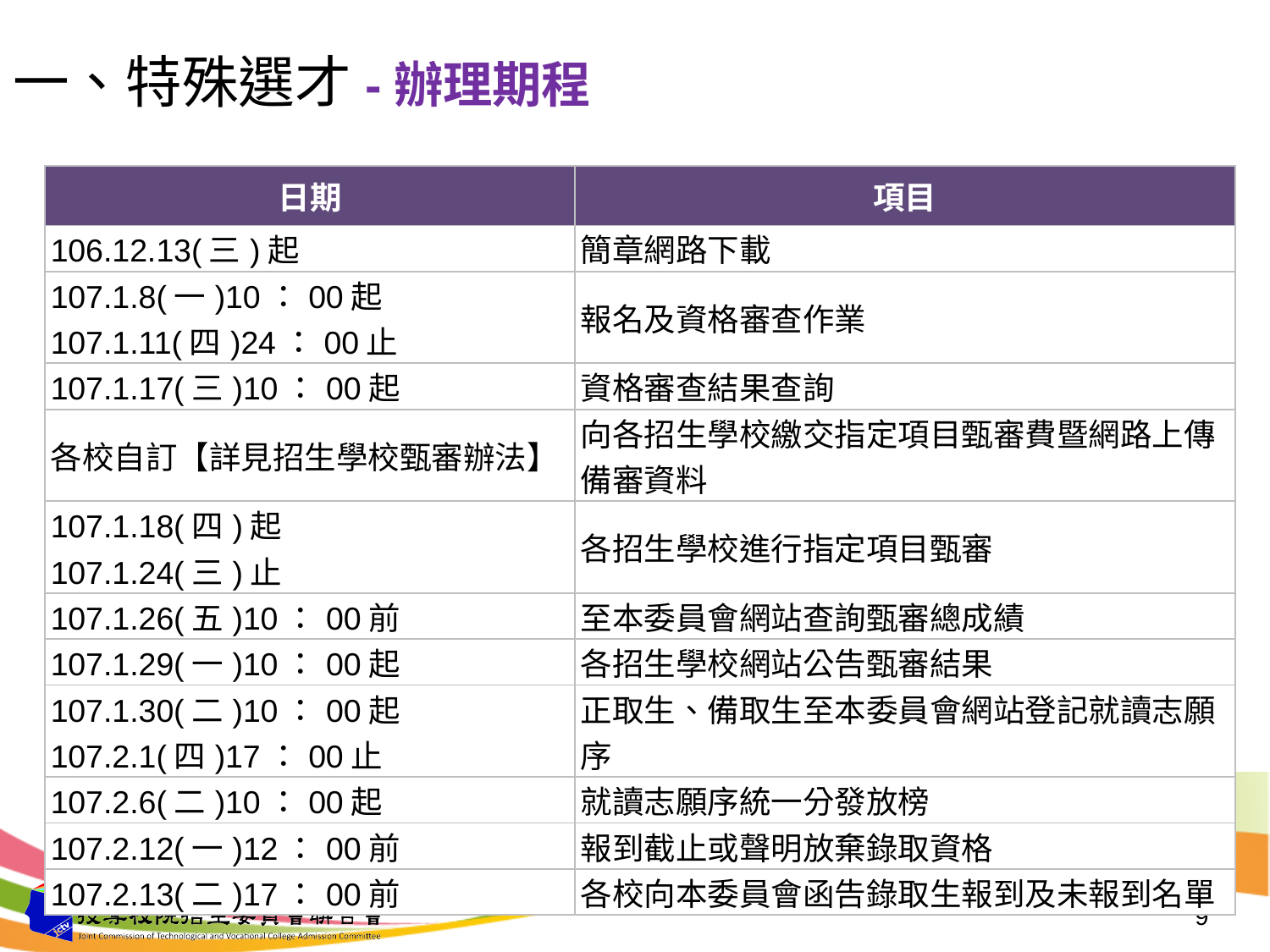

# 一、特殊選才-辦理期程
| 日期 | 項目 |
| --- | --- |
| 106.12.13(三)起 | 簡章網路下載 |
| 107.1.8(一)10：00起 107.1.11(四)24：00止 | 報名及資格審查作業 |
| 107.1.17(三)10：00起 | 資格審查結果查詢 |
| 各校自訂【詳見招生學校甄審辦法】 | 向各招生學校繳交指定項目甄審費暨網路上傳備審資料 |
| 107.1.18(四)起 107.1.24(三)止 | 各招生學校進行指定項目甄審 |
| 107.1.26(五)10：00前 | 至本委員會網站查詢甄審總成績 |
| 107.1.29(一)10：00起 | 各招生學校網站公告甄審結果 |
| 107.1.30(二)10：00起 107.2.1(四)17：00止 | 正取生、備取生至本委員會網站登記就讀志願序 |
| 107.2.6(二)10：00起 | 就讀志願序統一分發放榜 |
| 107.2.12(一)12：00前 | 報到截止或聲明放棄錄取資格 |
| 107.2.13(二)17：00前 | 各校向本委員會函告錄取生報到及未報到名單 |
9